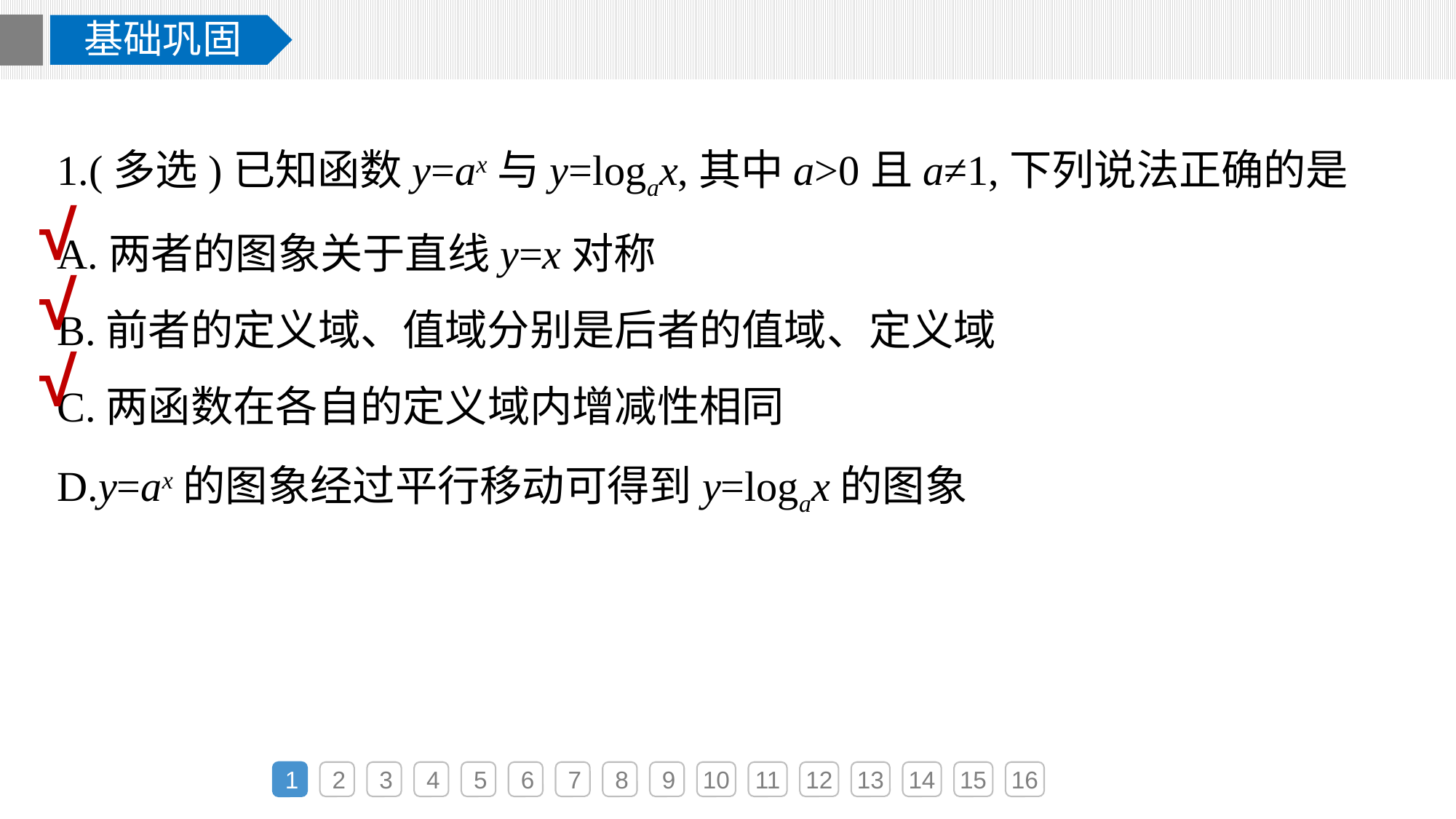

基础巩固

1.(多选)已知函数y=ax与y=logax,其中a>0且a≠1,下列说法正确的是
A.两者的图象关于直线y=x对称
B.前者的定义域、值域分别是后者的值域、定义域
C.两函数在各自的定义域内增减性相同
D.y=ax的图象经过平行移动可得到y=logax的图象
√
√
√
1
2
3
4
5
6
7
8
9
10
11
12
13
14
15
16